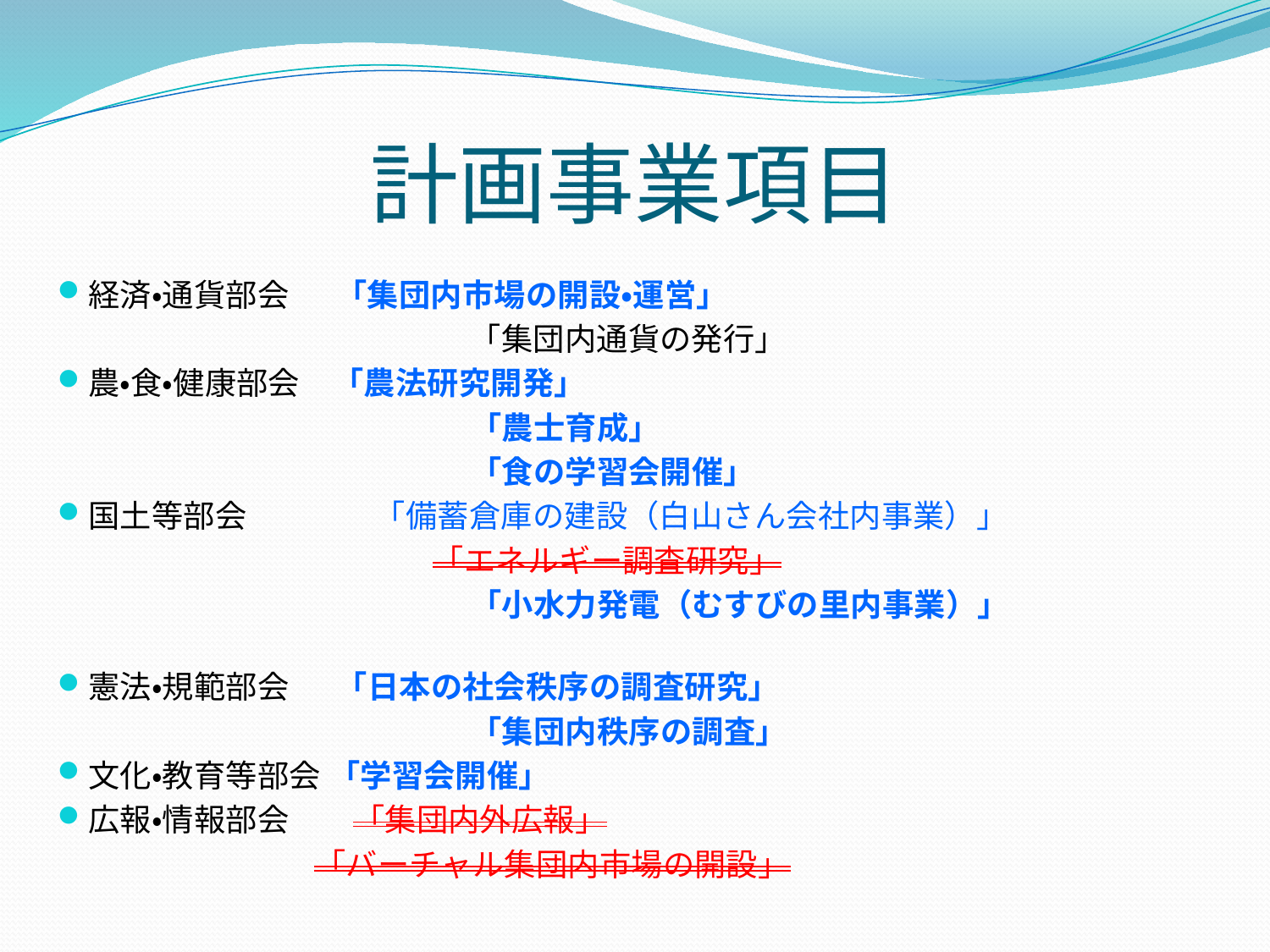

# 計画事業項目
経済・通貨部会　  「集団内市場の開設・運営」
　　　　　　　　　　　　　「集団内通貨の発行」
農・食・健康部会　「農法研究開発」
　　　　　　　　　　　　　「農士育成」
　　　　　　　　　　　　　「食の学習会開催」
国土等部会　　　　「備蓄倉庫の建設（白山さん会社内事業）」
　　　　　　　　　　        「エネルギー調査研究」
　　　　　　　　　　　　　「小水力発電（むすびの里内事業）」
憲法・規範部会　  「日本の社会秩序の調査研究」
　　　　　　　　　　　　　「集団内秩序の調査」
文化・教育等部会 「学習会開催」
広報・情報部会　　「集団内外広報」
                                   「バーチャル集団内市場の開設」